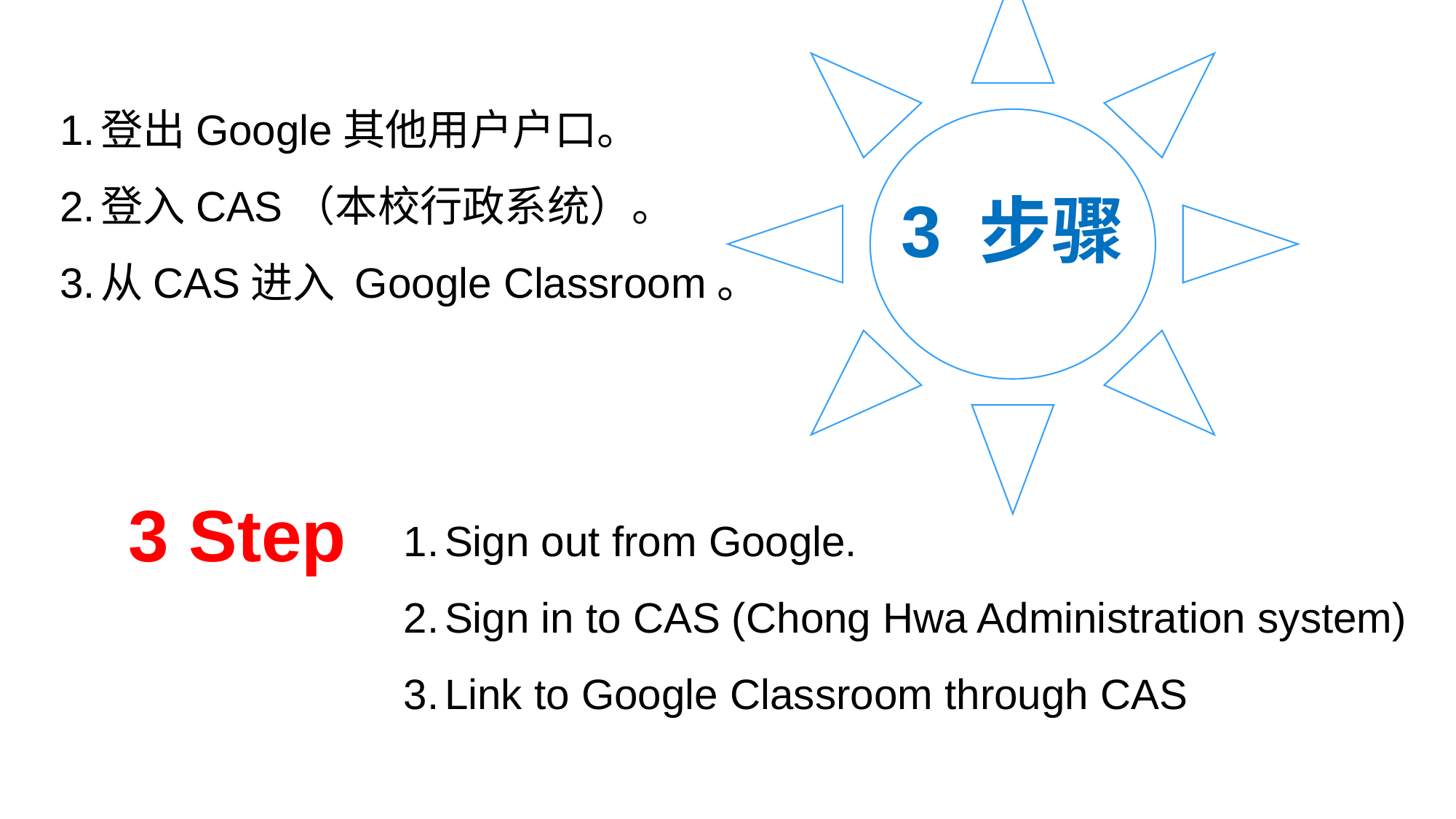

登出Google其他用户户口。
登入CAS（本校行政系统）。
从CAS进入 Google Classroom。
3 步骤
3 Step
Sign out from Google.
Sign in to CAS (Chong Hwa Administration system)
Link to Google Classroom through CAS